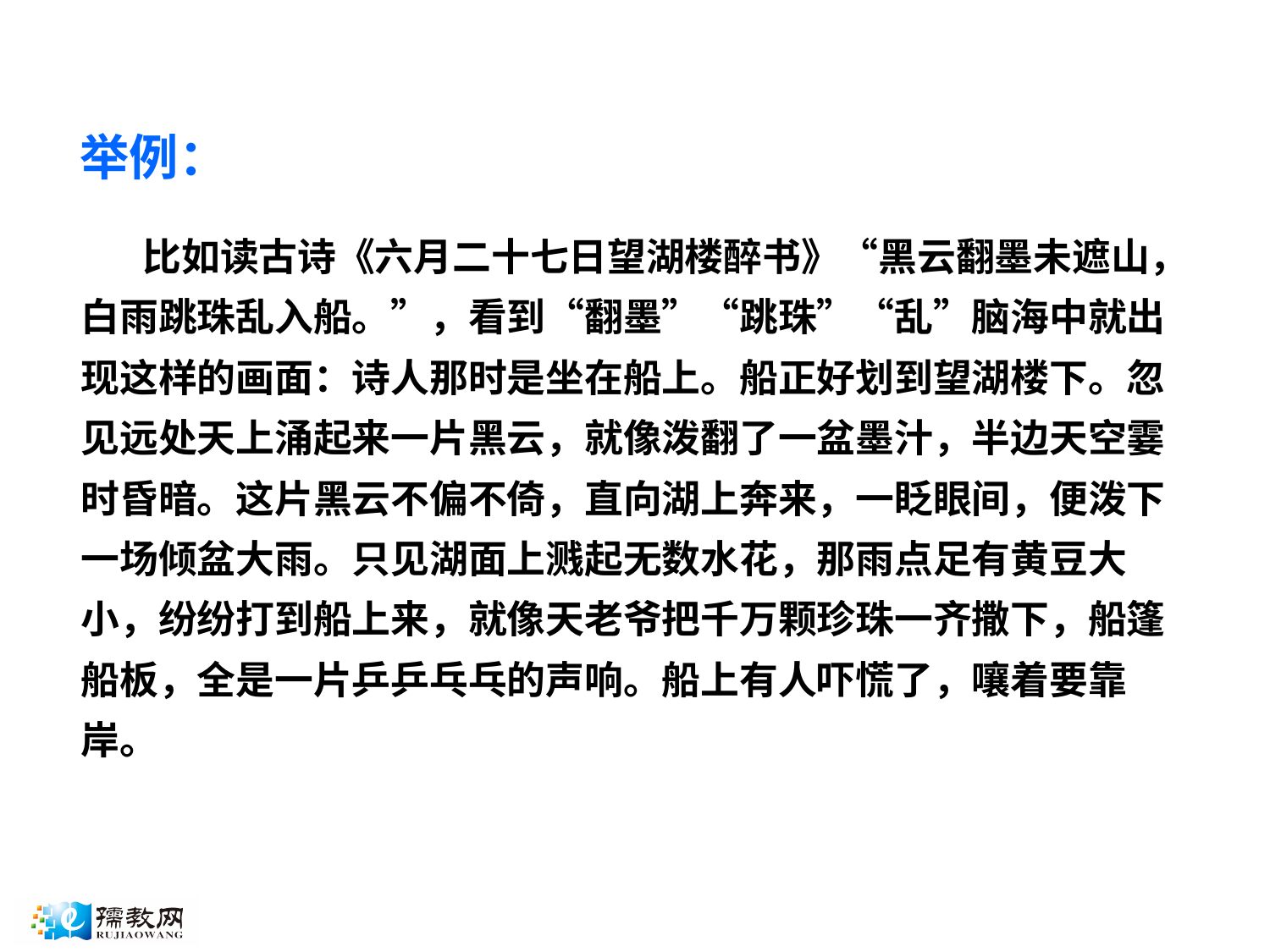

举例：
比如读古诗《六月二十七日望湖楼醉书》“黑云翻墨未遮山，白雨跳珠乱入船。”，看到“翻墨”“跳珠”“乱”脑海中就出现这样的画面：诗人那时是坐在船上。船正好划到望湖楼下。忽见远处天上涌起来一片黑云，就像泼翻了一盆墨汁，半边天空霎时昏暗。这片黑云不偏不倚，直向湖上奔来，一眨眼间，便泼下一场倾盆大雨。只见湖面上溅起无数水花，那雨点足有黄豆大小，纷纷打到船上来，就像天老爷把千万颗珍珠一齐撒下，船篷船板，全是一片乒乒乓乓的声响。船上有人吓慌了，嚷着要靠岸。